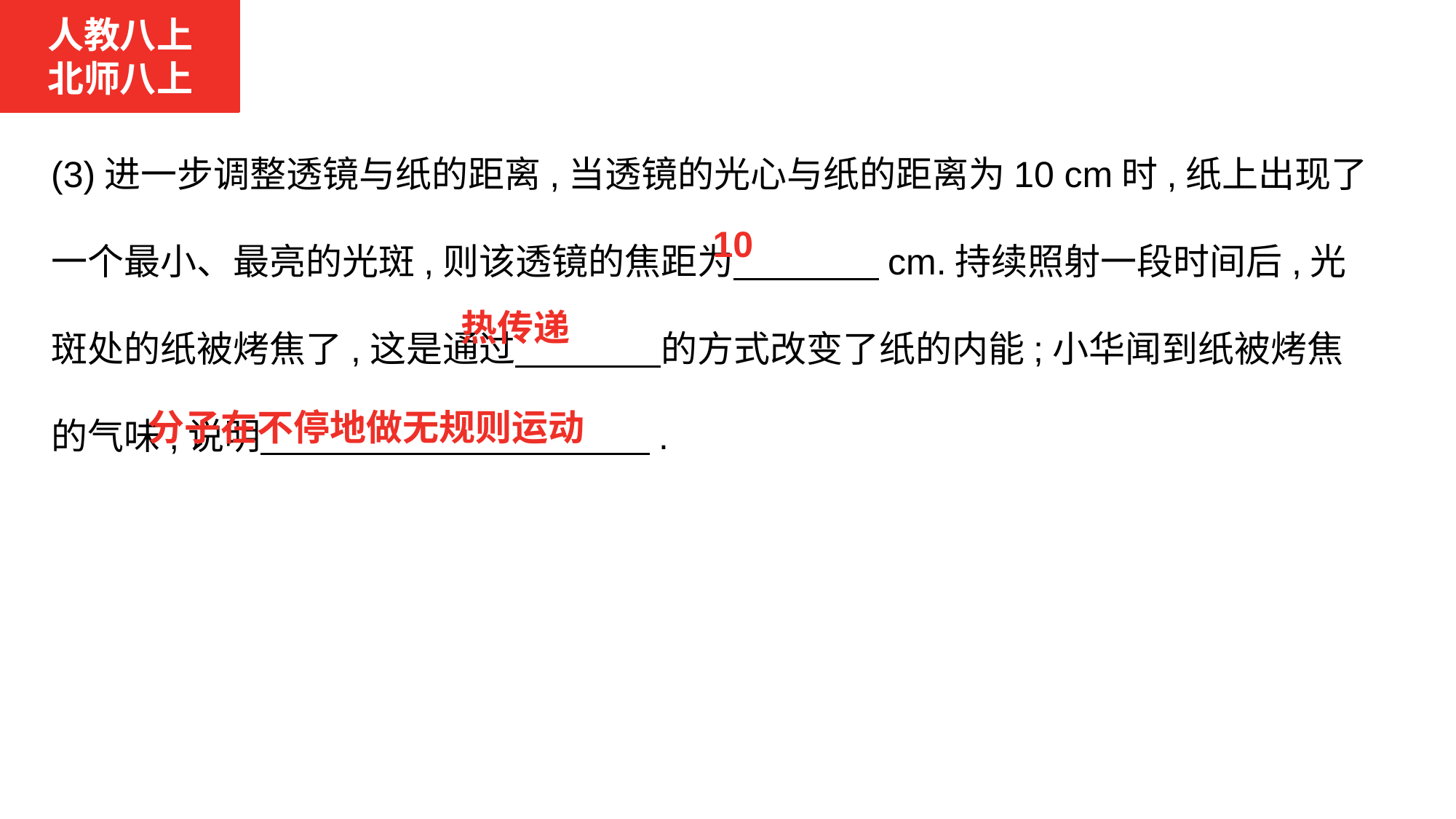

人教八上
北师八上
(3)进一步调整透镜与纸的距离,当透镜的光心与纸的距离为10 cm时,纸上出现了一个最小、最亮的光斑,则该透镜的焦距为　　　　cm.持续照射一段时间后,光斑处的纸被烤焦了,这是通过　　　　的方式改变了纸的内能;小华闻到纸被烤焦的气味,说明　　            　　　　　　.
10
热传递
分子在不停地做无规则运动